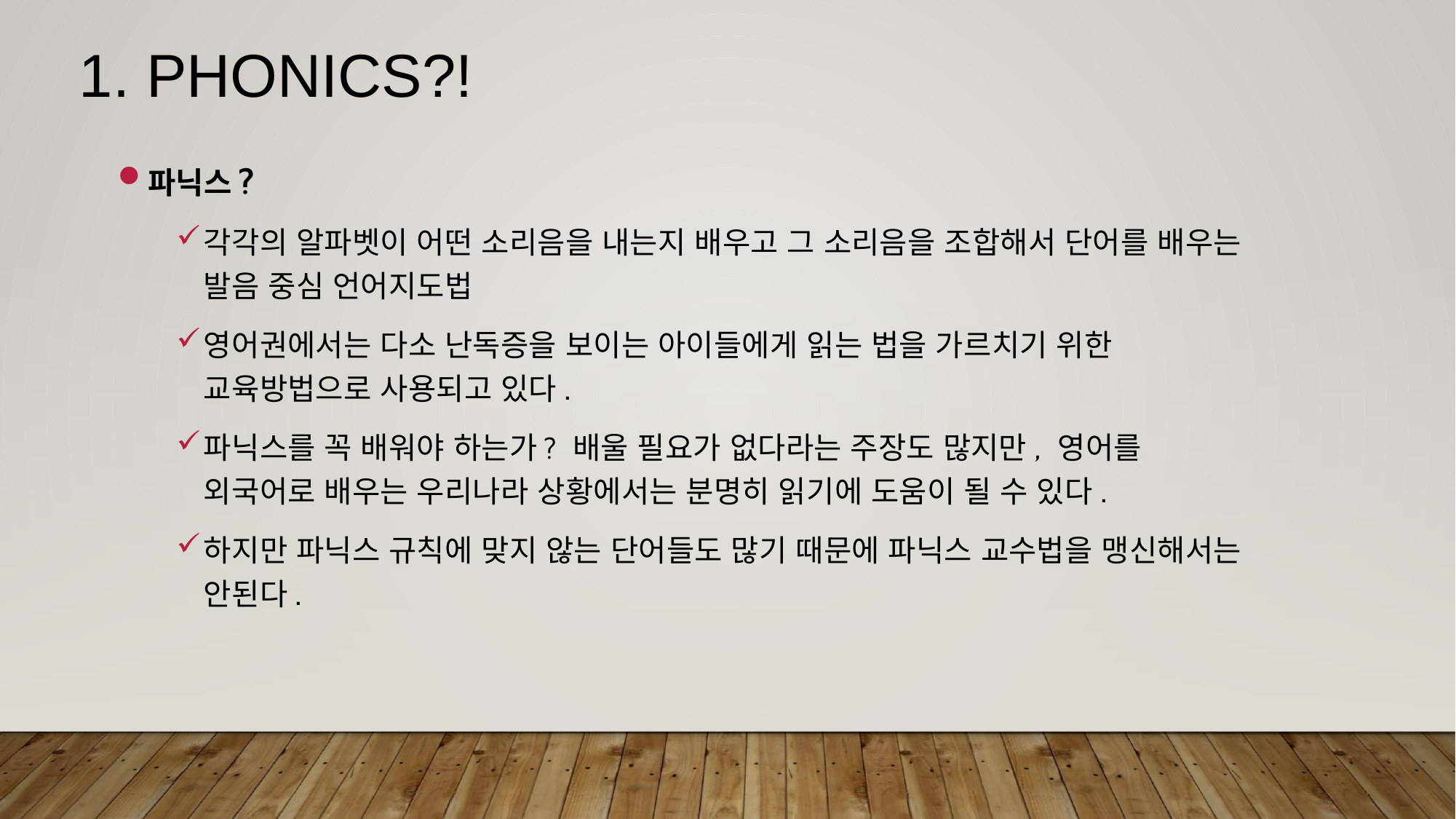

# 1. phonics?!
파닉스?
각각의 알파벳이 어떤 소리음을 내는지 배우고 그 소리음을 조합해서 단어를 배우는 발음 중심 언어지도법
영어권에서는 다소 난독증을 보이는 아이들에게 읽는 법을 가르치기 위한 교육방법으로 사용되고 있다.
파닉스를 꼭 배워야 하는가? 배울 필요가 없다라는 주장도 많지만, 영어를 외국어로 배우는 우리나라 상황에서는 분명히 읽기에 도움이 될 수 있다.
하지만 파닉스 규칙에 맞지 않는 단어들도 많기 때문에 파닉스 교수법을 맹신해서는 안된다.